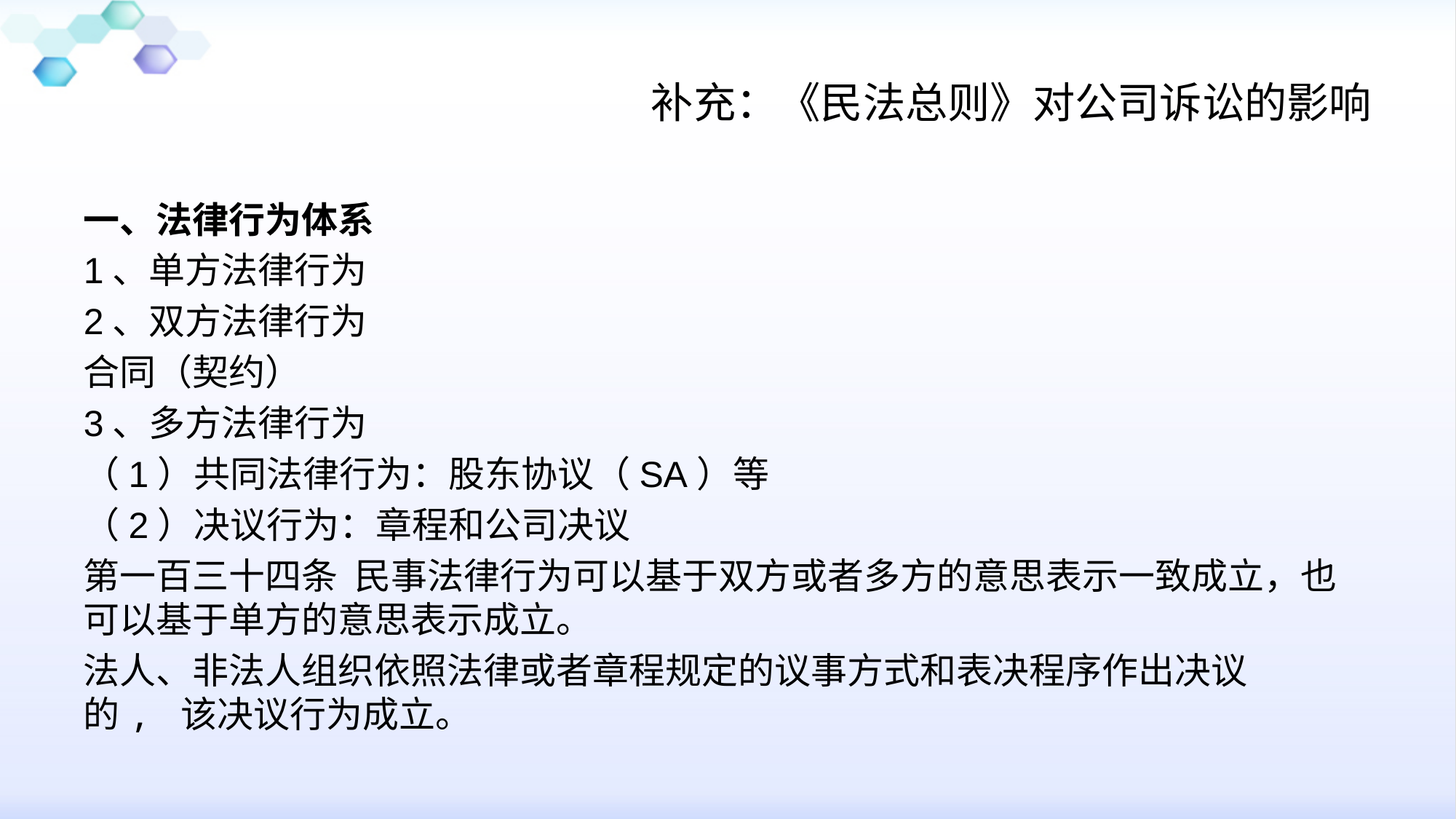

# 补充：《民法总则》对公司诉讼的影响
一、法律行为体系
1、单方法律行为
2、双方法律行为
合同（契约）
3、多方法律行为
（1）共同法律行为：股东协议（SA）等
（2）决议行为：章程和公司决议
第一百三十四条  民事法律行为可以基于双方或者多方的意思表示一致成立，也可以基于单方的意思表示成立。
法人、非法人组织依照法律或者章程规定的议事方式和表决程序作出决议的, 该决议行为成立。